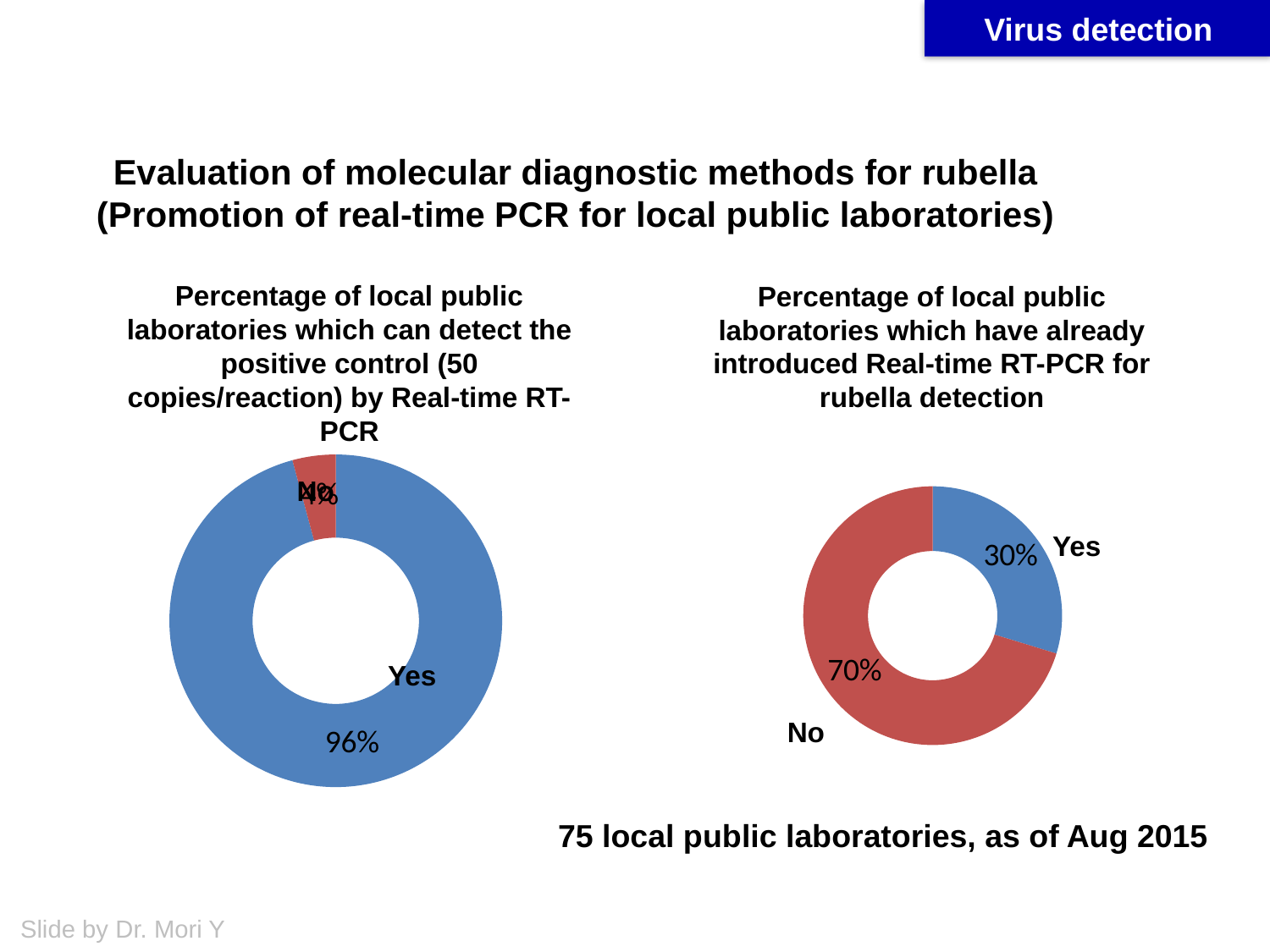

Virus detection
Evaluation of molecular diagnostic methods for rubella
(Promotion of real-time PCR for local public laboratories)
Percentage of local public laboratories which can detect the positive control (50 copies/reaction) by Real-time RT-PCR

### Chart

| Category |  |
|---|---|
| できた | 137.0 |
| できなかった | 6.0 |
No
Yes
Percentage of local public laboratories which have already introduced Real-time RT-PCR for rubella detection

### Chart

| Category |  |
|---|---|
| 使用したことがある | 22.0 |
| 使用していない | 52.0 |
Yes
No
75 local public laboratories, as of Aug 2015
Slide by Dr. Mori Y